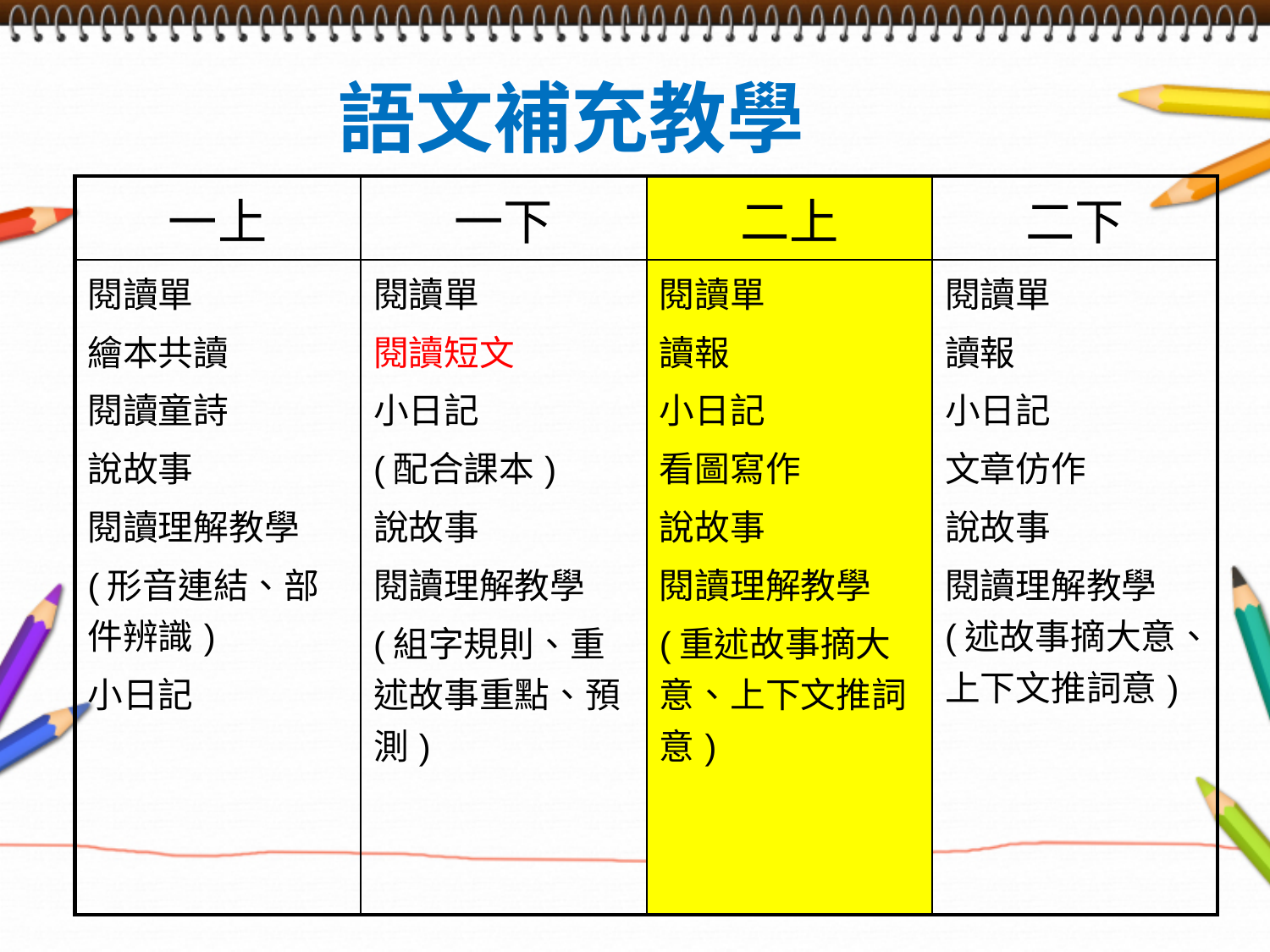

語文補充教學
| 一上 | 一下 | 二上 | 二下 |
| --- | --- | --- | --- |
| 閱讀單 繪本共讀 閱讀童詩 說故事 閱讀理解教學 (形音連結、部件辨識) 小日記 | 閱讀單 閱讀短文 小日記 (配合課本) 說故事 閱讀理解教學 (組字規則、重述故事重點、預測) | 閱讀單 讀報 小日記 看圖寫作 說故事 閱讀理解教學 (重述故事摘大意、上下文推詞意) | 閱讀單 讀報 小日記 文章仿作 說故事 閱讀理解教學(述故事摘大意、上下文推詞意) |